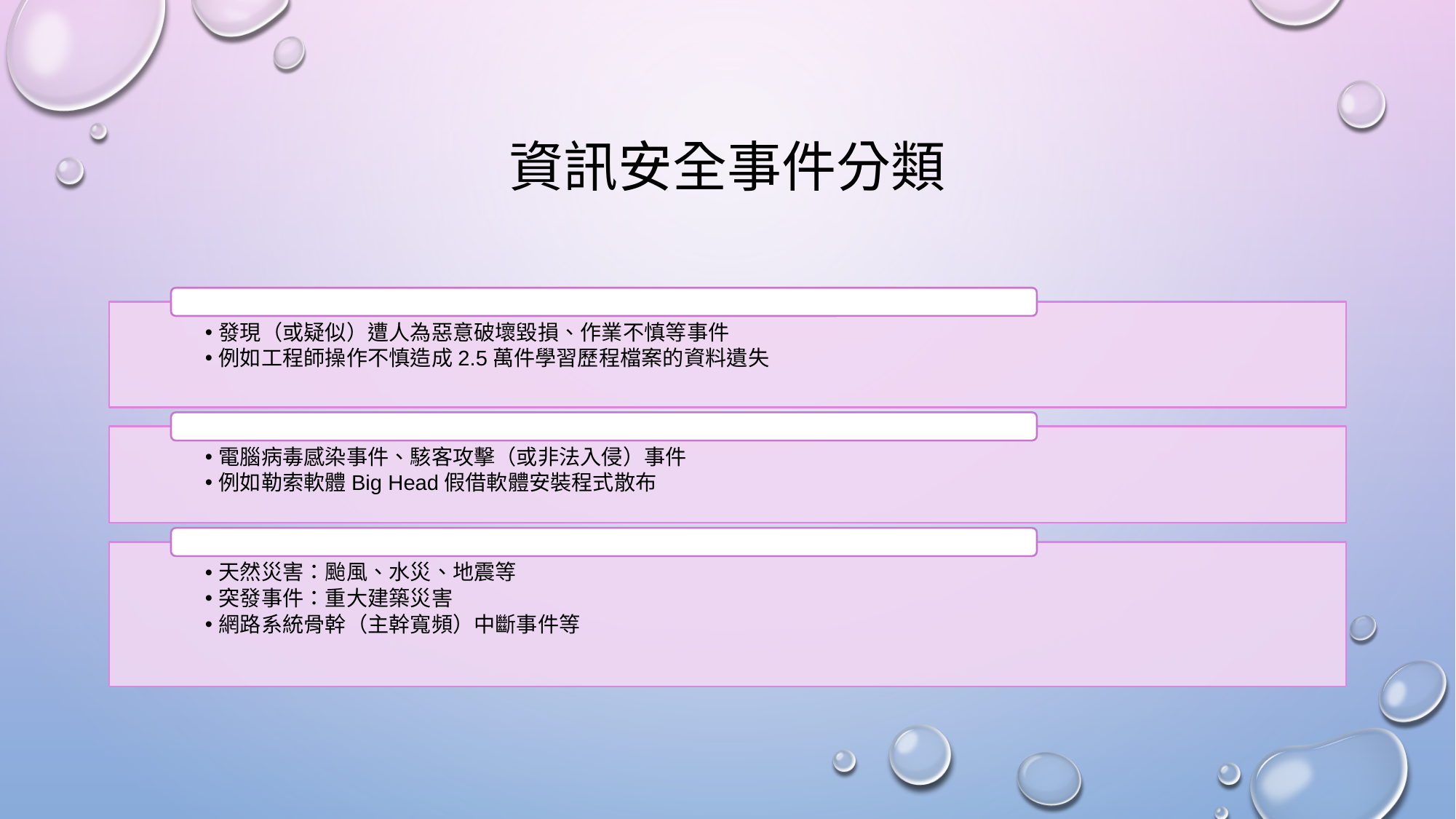

# 資訊安全事件分類

內部危安事件

發現（或疑似）遭人為惡意破壞毀損、作業不慎等事件
例如工程師操作不慎造成2.5萬件學習歷程檔案的資料遺失

外力侵害事件

電腦病毒感染事件、駭客攻擊（或非法入侵）事件
例如勒索軟體Big Head假借軟體安裝程式散布

天然災害或突發事件

天然災害：颱風、水災、地震等
突發事件：重大建築災害
網路系統骨幹（主幹寬頻）中斷事件等